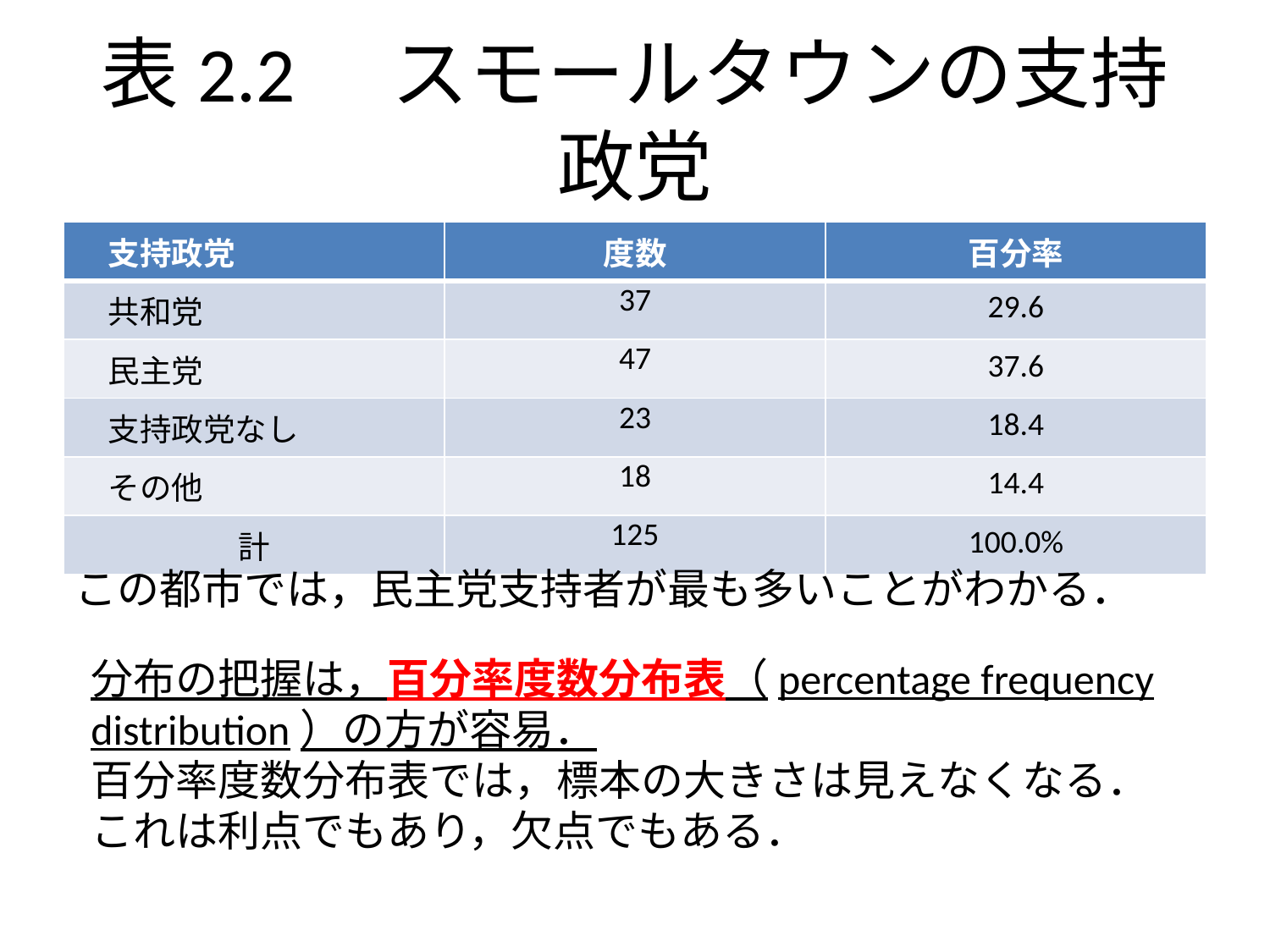

# 表2.2　スモールタウンの支持政党
| 支持政党 | 度数 | 百分率 |
| --- | --- | --- |
| 共和党 | 37 | 29.6 |
| 民主党 | 47 | 37.6 |
| 支持政党なし | 23 | 18.4 |
| その他 | 18 | 14.4 |
| 計 | 125 | 100.0% |
この都市では，民主党支持者が最も多いことがわかる．
分布の把握は，百分率度数分布表（percentage frequency
distribution）の方が容易．
百分率度数分布表では，標本の大きさは見えなくなる．
これは利点でもあり，欠点でもある．